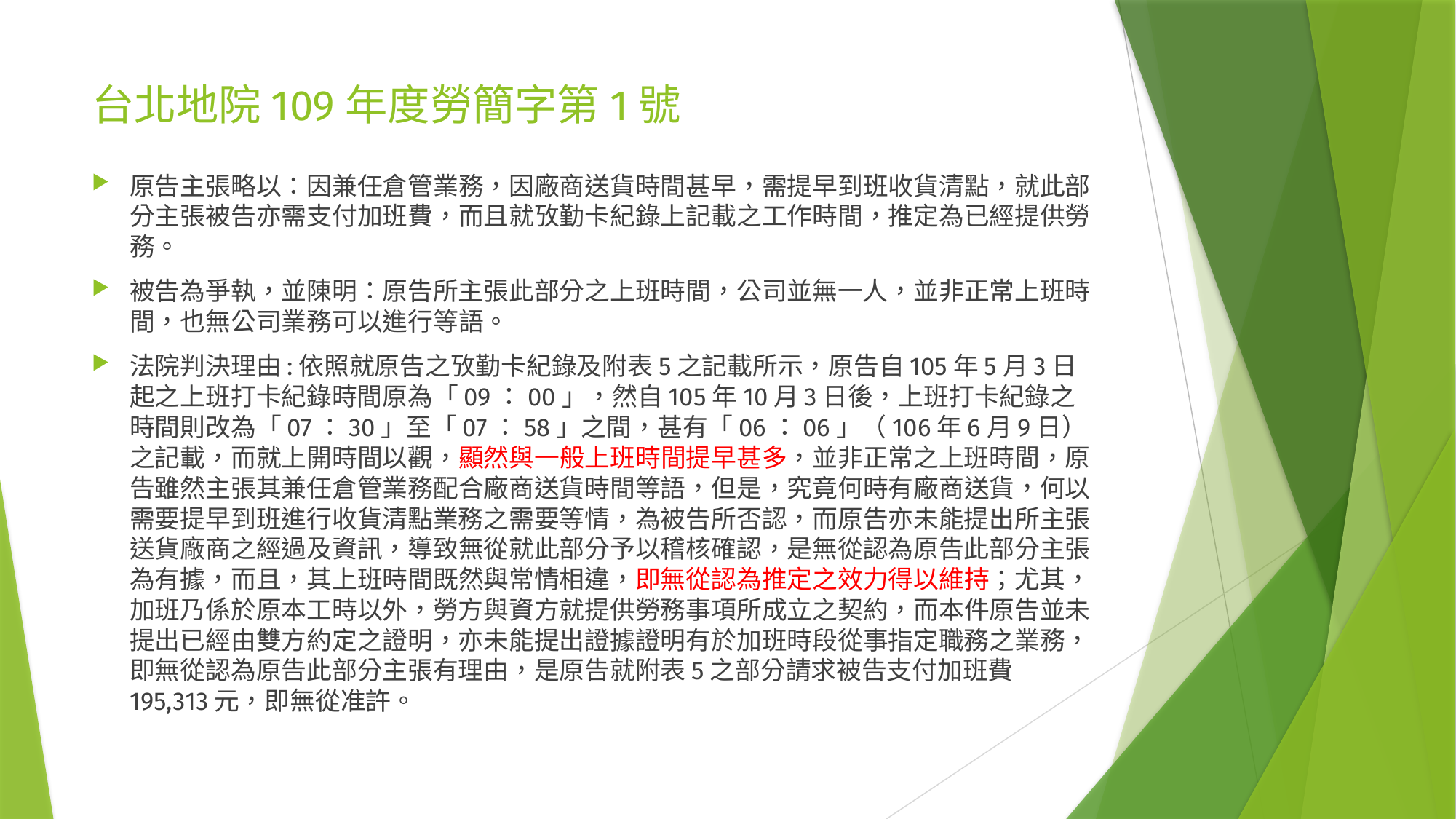

# 台北地院109年度勞簡字第1號
原告主張略以：因兼任倉管業務，因廠商送貨時間甚早，需提早到班收貨清點，就此部分主張被告亦需支付加班費，而且就攷勤卡紀錄上記載之工作時間，推定為已經提供勞務。
被告為爭執，並陳明：原告所主張此部分之上班時間，公司並無一人，並非正常上班時間，也無公司業務可以進行等語。
法院判決理由:依照就原告之攷勤卡紀錄及附表5之記載所示，原告自105年5月3日起之上班打卡紀錄時間原為「09：00」，然自105年10月3日後，上班打卡紀錄之時間則改為「07：30」至「07：58」之間，甚有「06：06」（106年6月9日）之記載，而就上開時間以觀，顯然與一般上班時間提早甚多，並非正常之上班時間，原告雖然主張其兼任倉管業務配合廠商送貨時間等語，但是，究竟何時有廠商送貨，何以需要提早到班進行收貨清點業務之需要等情，為被告所否認，而原告亦未能提出所主張送貨廠商之經過及資訊，導致無從就此部分予以稽核確認，是無從認為原告此部分主張為有據，而且，其上班時間既然與常情相違，即無從認為推定之效力得以維持；尤其，加班乃係於原本工時以外，勞方與資方就提供勞務事項所成立之契約，而本件原告並未提出已經由雙方約定之證明，亦未能提出證據證明有於加班時段從事指定職務之業務，即無從認為原告此部分主張有理由，是原告就附表5之部分請求被告支付加班費195,313元，即無從准許。